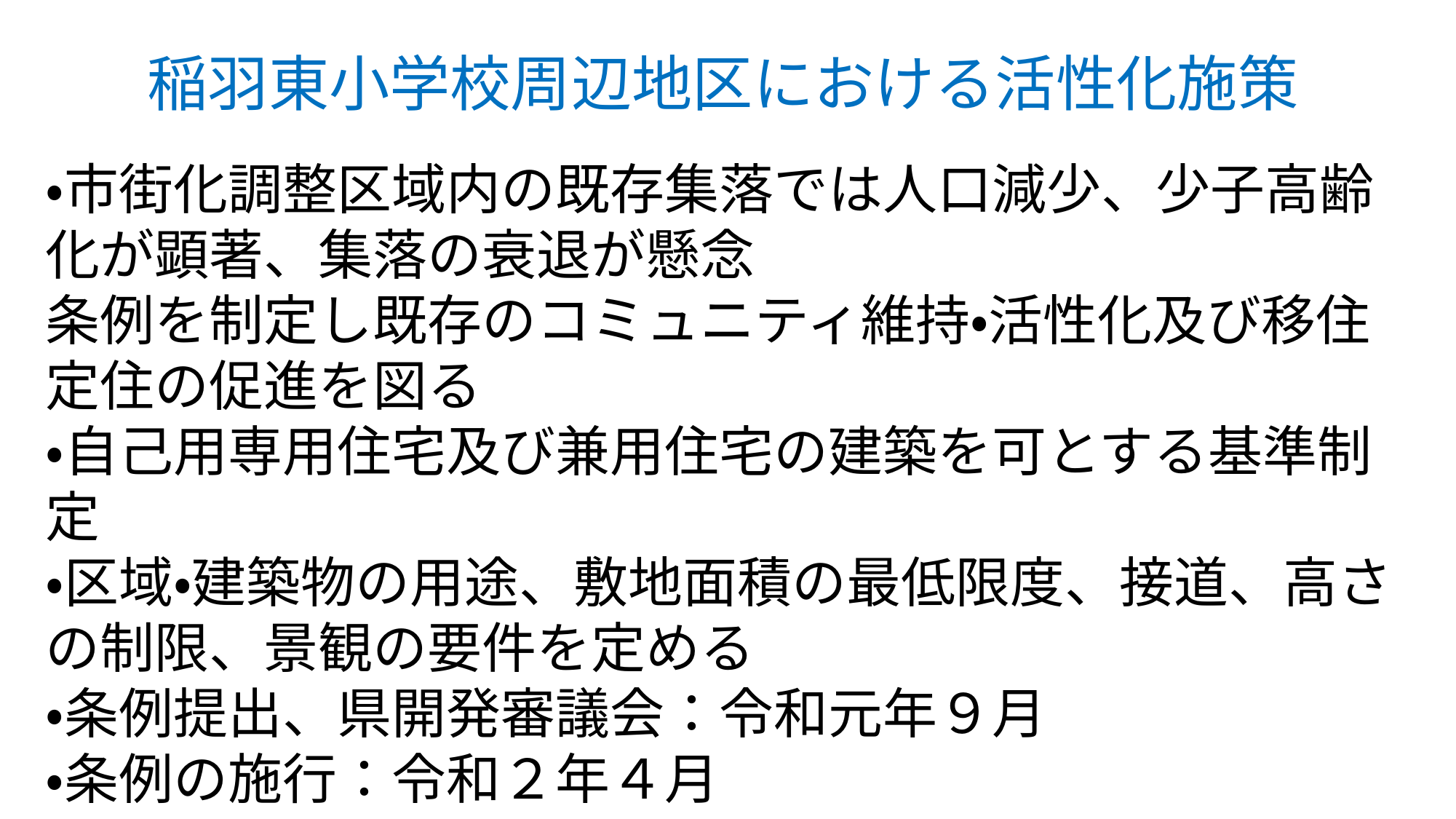

稲羽東小学校周辺地区における活性化施策
・市街化調整区域内の既存集落では人口減少、少子高齢化が顕著、集落の衰退が懸念
条例を制定し既存のコミュニティ維持・活性化及び移住定住の促進を図る
・自己用専用住宅及び兼用住宅の建築を可とする基準制定
・区域・建築物の用途、敷地面積の最低限度、接道、高さの制限、景観の要件を定める
・条例提出、県開発審議会：令和元年９月
・条例の施行：令和２年４月